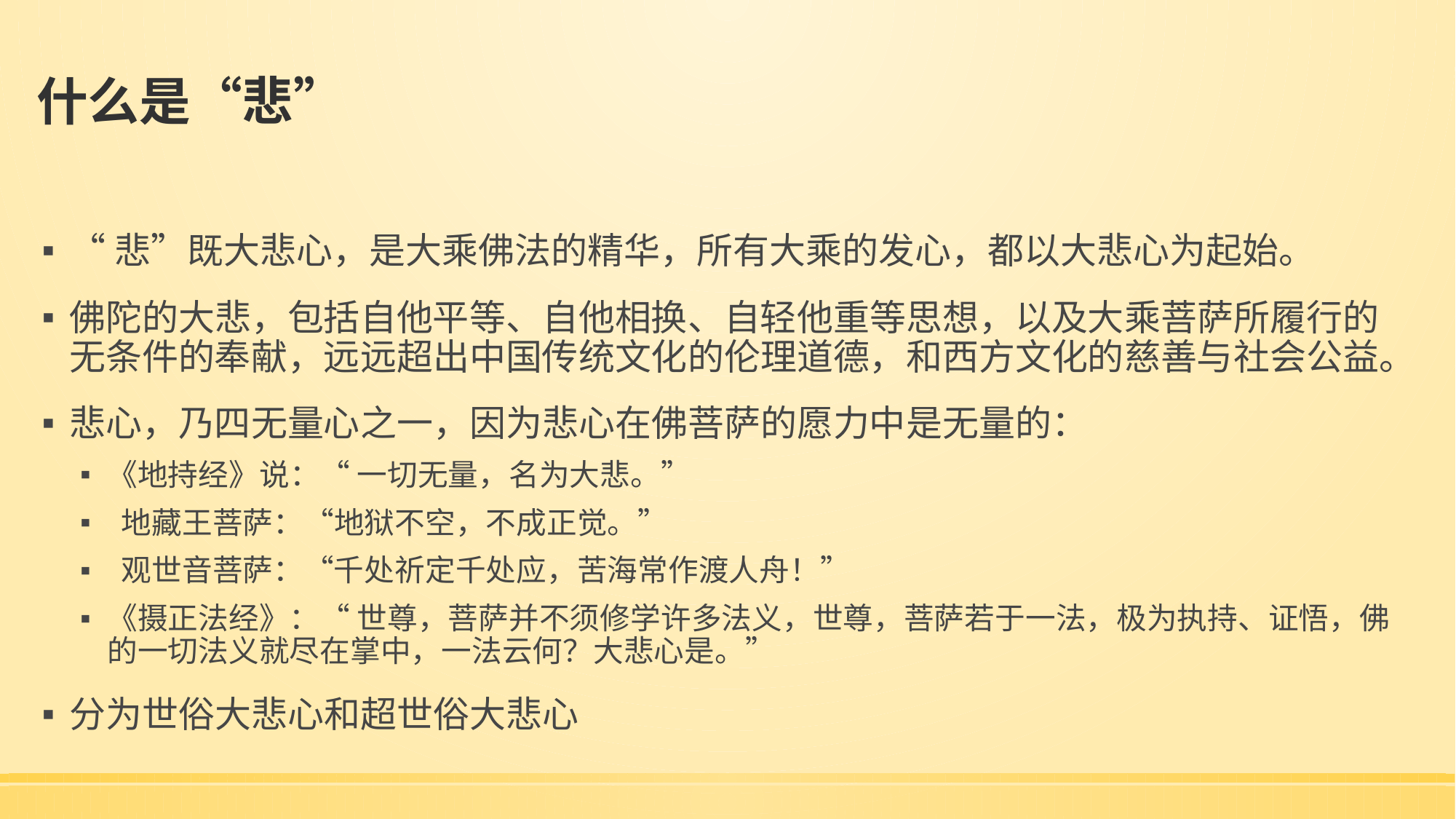

# 什么是“悲”
“悲”既大悲心，是大乘佛法的精华，所有大乘的发心，都以大悲心为起始。
佛陀的大悲，包括自他平等、自他相换、自轻他重等思想，以及大乘菩萨所履行的无条件的奉献，远远超出中国传统文化的伦理道德，和西方文化的慈善与社会公益。
悲心，乃四无量心之一，因为悲心在佛菩萨的愿力中是无量的：
《地持经》说：“ 一切无量，名为大悲。”
 地藏王菩萨：“地狱不空，不成正觉。”
 观世音菩萨：“千处祈定千处应，苦海常作渡人舟！”
《摄正法经》：“ 世尊，菩萨并不须修学许多法义，世尊，菩萨若于一法，极为执持、证悟，佛的一切法义就尽在掌中，一法云何？大悲心是。”
分为世俗大悲心和超世俗大悲心